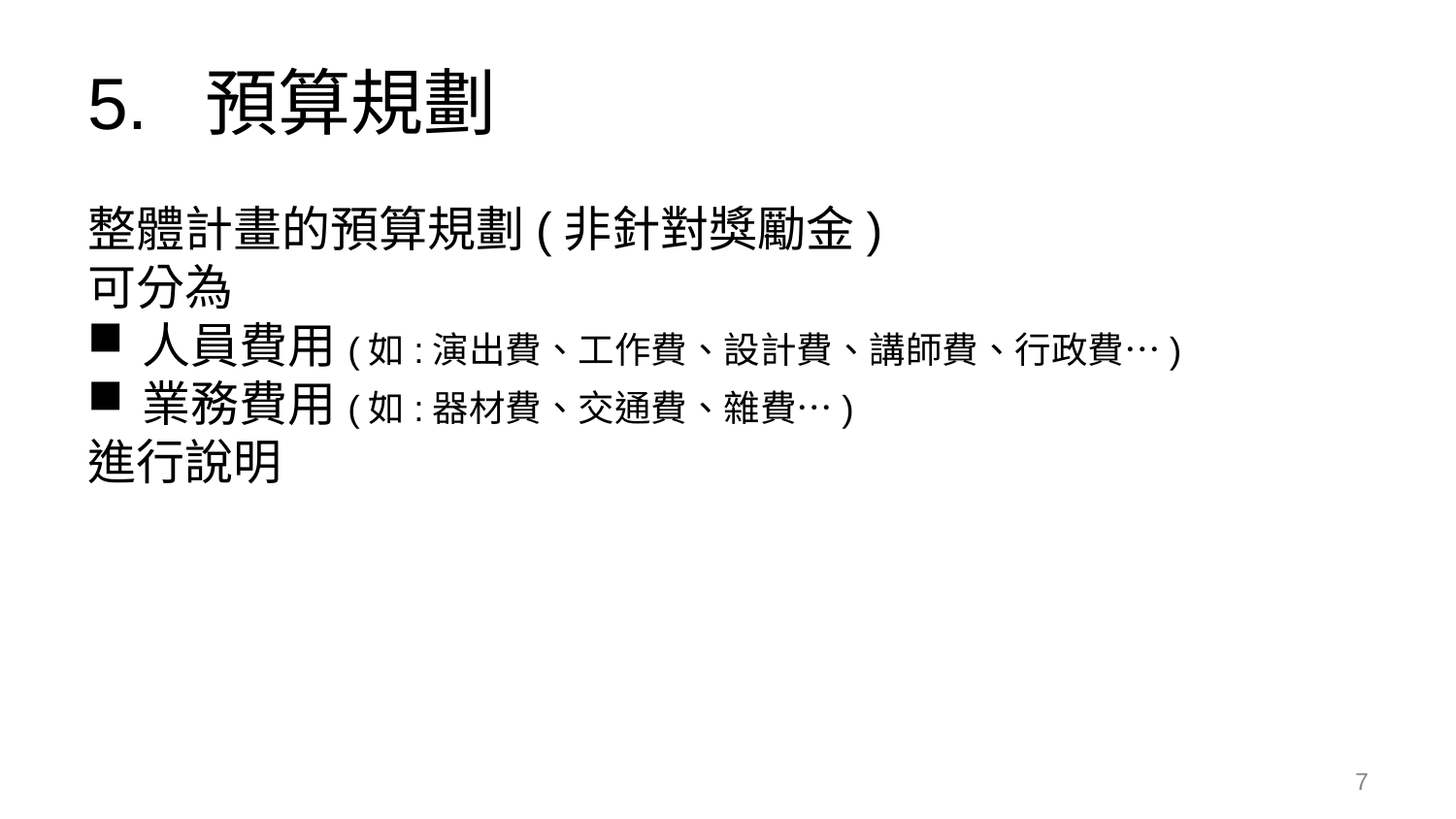

# 預算規劃
整體計畫的預算規劃(非針對獎勵金)
可分為
人員費用(如:演出費、工作費、設計費、講師費、行政費…)
業務費用(如:器材費、交通費、雜費…)
進行說明
7